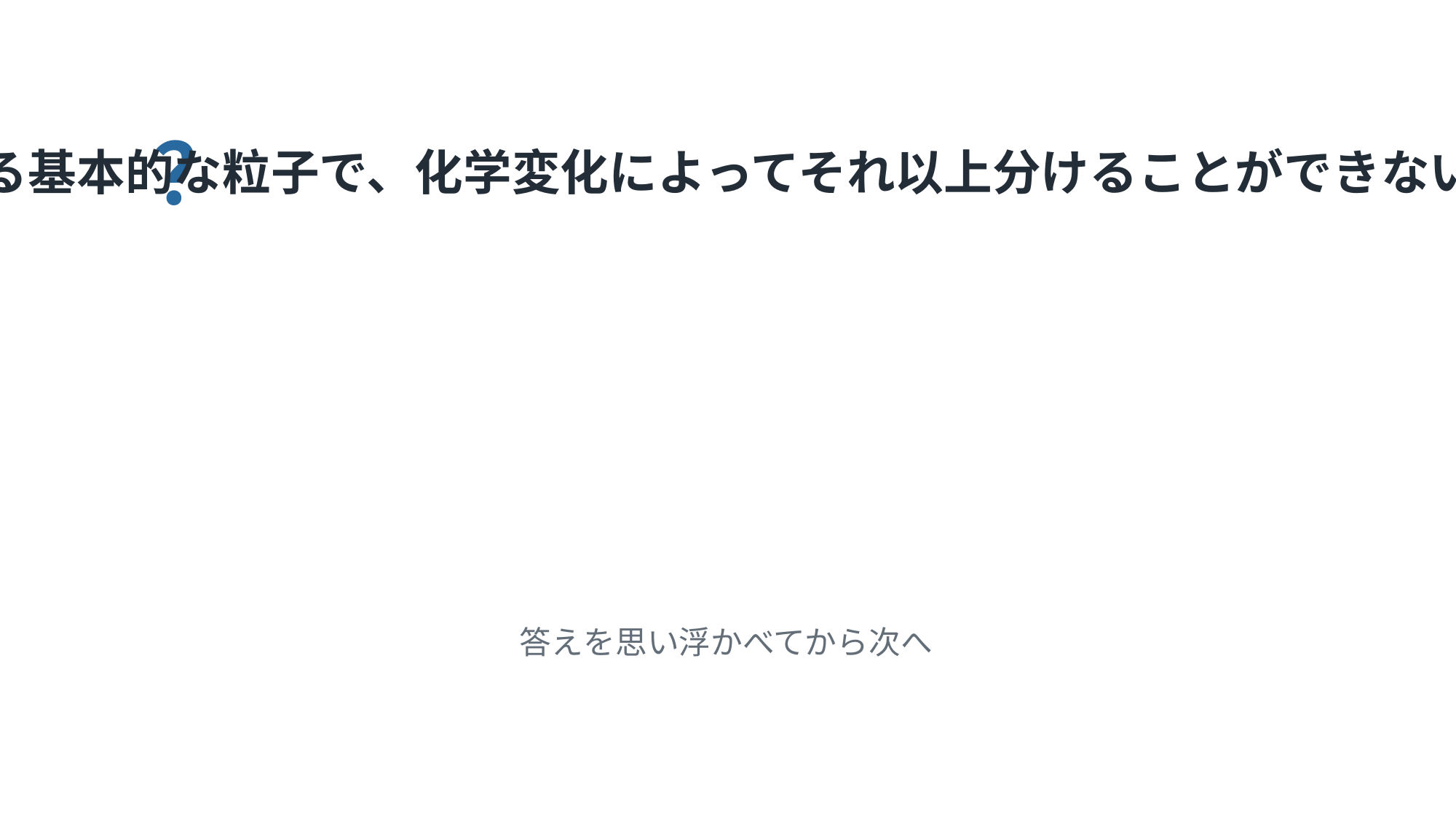

第5問
？
物質をつくる基本的な粒子で、化学変化によってそれ以上分けることができないものを何という？
答えを思い浮かべてから次へ